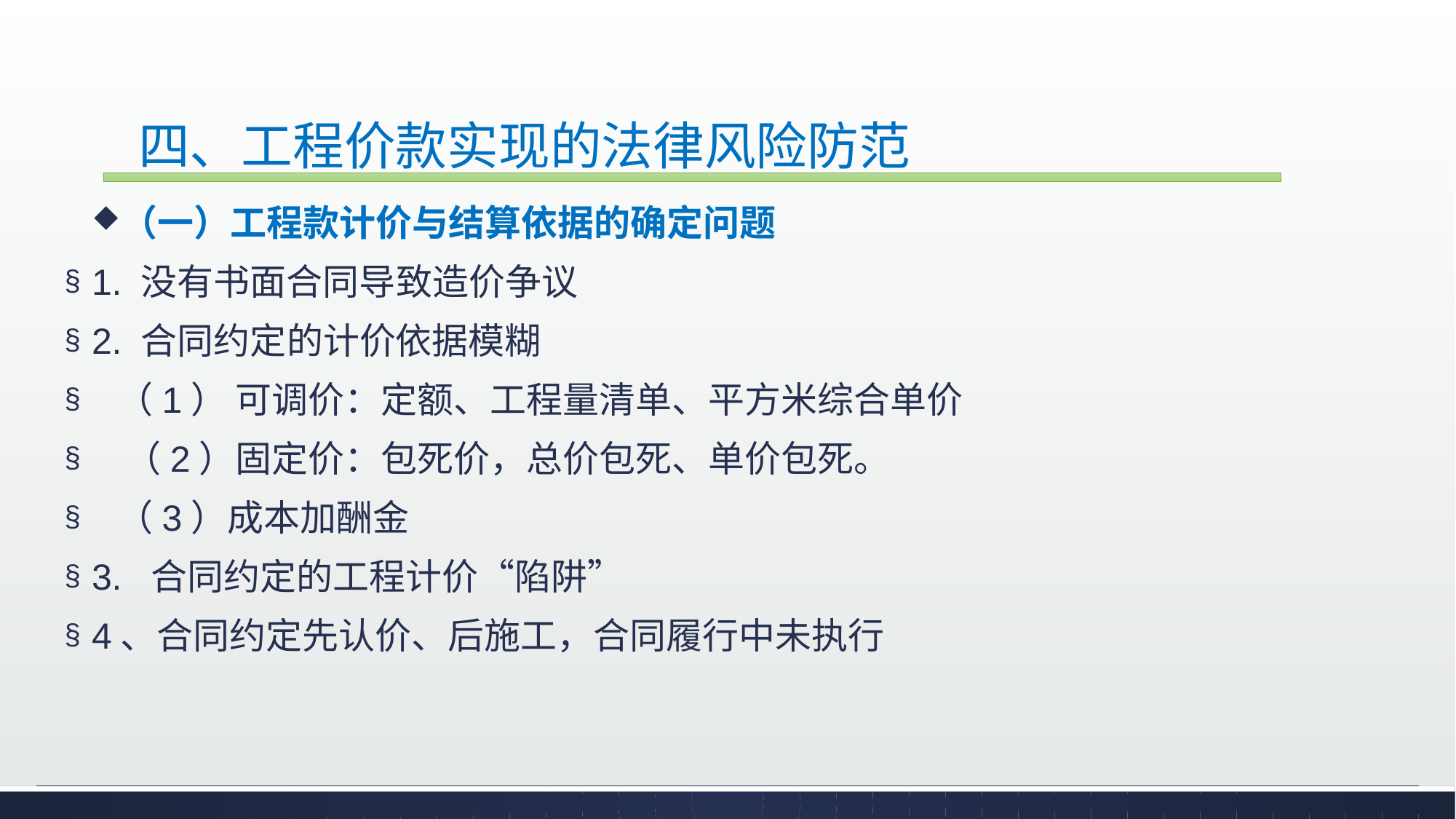

# 四、工程价款实现的法律风险防范
（一）工程款计价与结算依据的确定问题
1. 没有书面合同导致造价争议
2. 合同约定的计价依据模糊
  （1） 可调价：定额、工程量清单、平方米综合单价
   （2）固定价：包死价，总价包死、单价包死。
  （3）成本加酬金
3.  合同约定的工程计价“陷阱”
4、合同约定先认价、后施工，合同履行中未执行